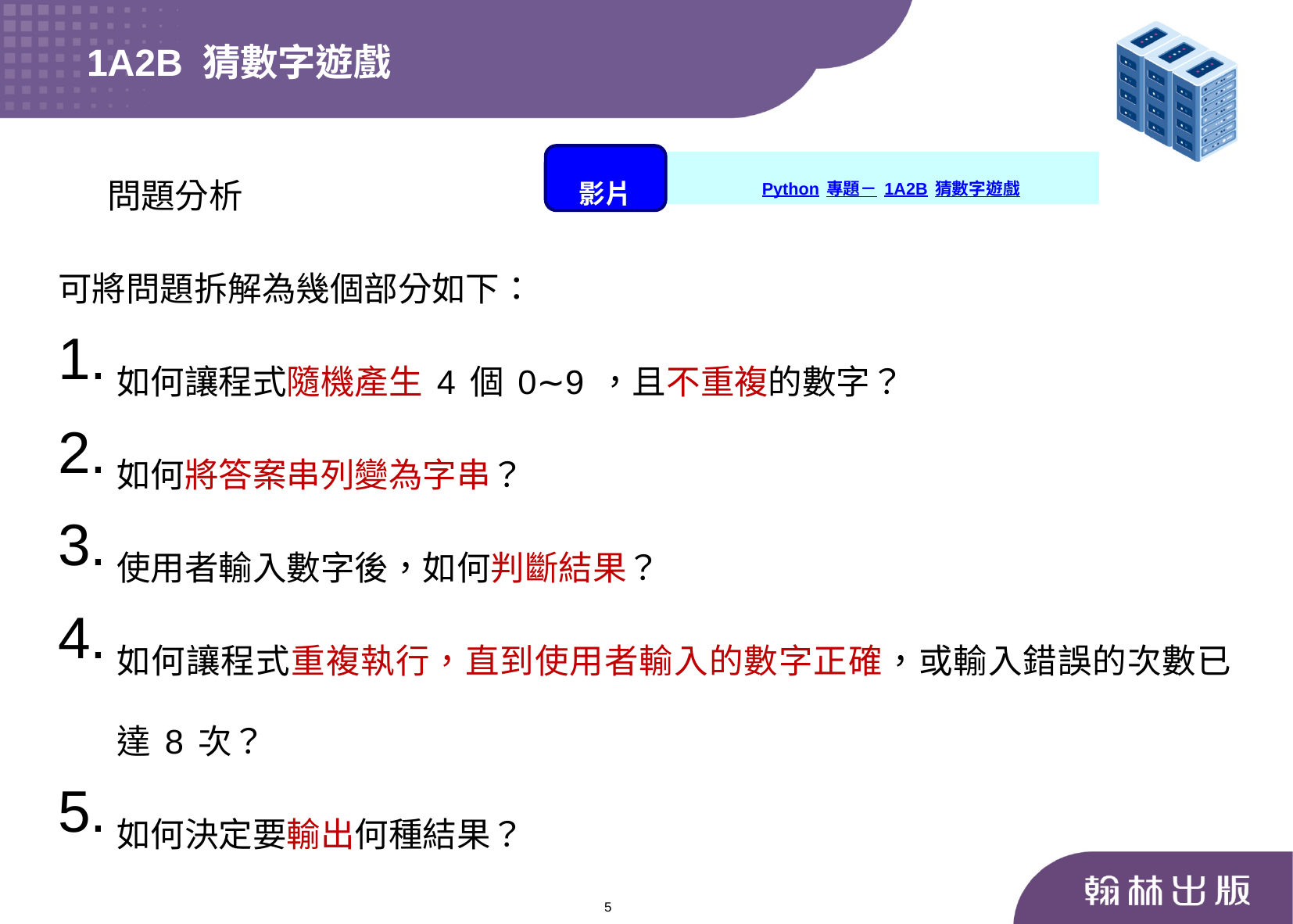

1A2B 猜數字遊戲
問題分析
影片
Python專題－1A2B猜數字遊戲
可將問題拆解為幾個部分如下：
如何讓程式隨機產生4個0∼9，且不重複的數字？
如何將答案串列變為字串？
使用者輸入數字後，如何判斷結果？
如何讓程式重複執行，直到使用者輸入的數字正確，或輸入錯誤的次數已達8次？
如何決定要輸出何種結果？
5